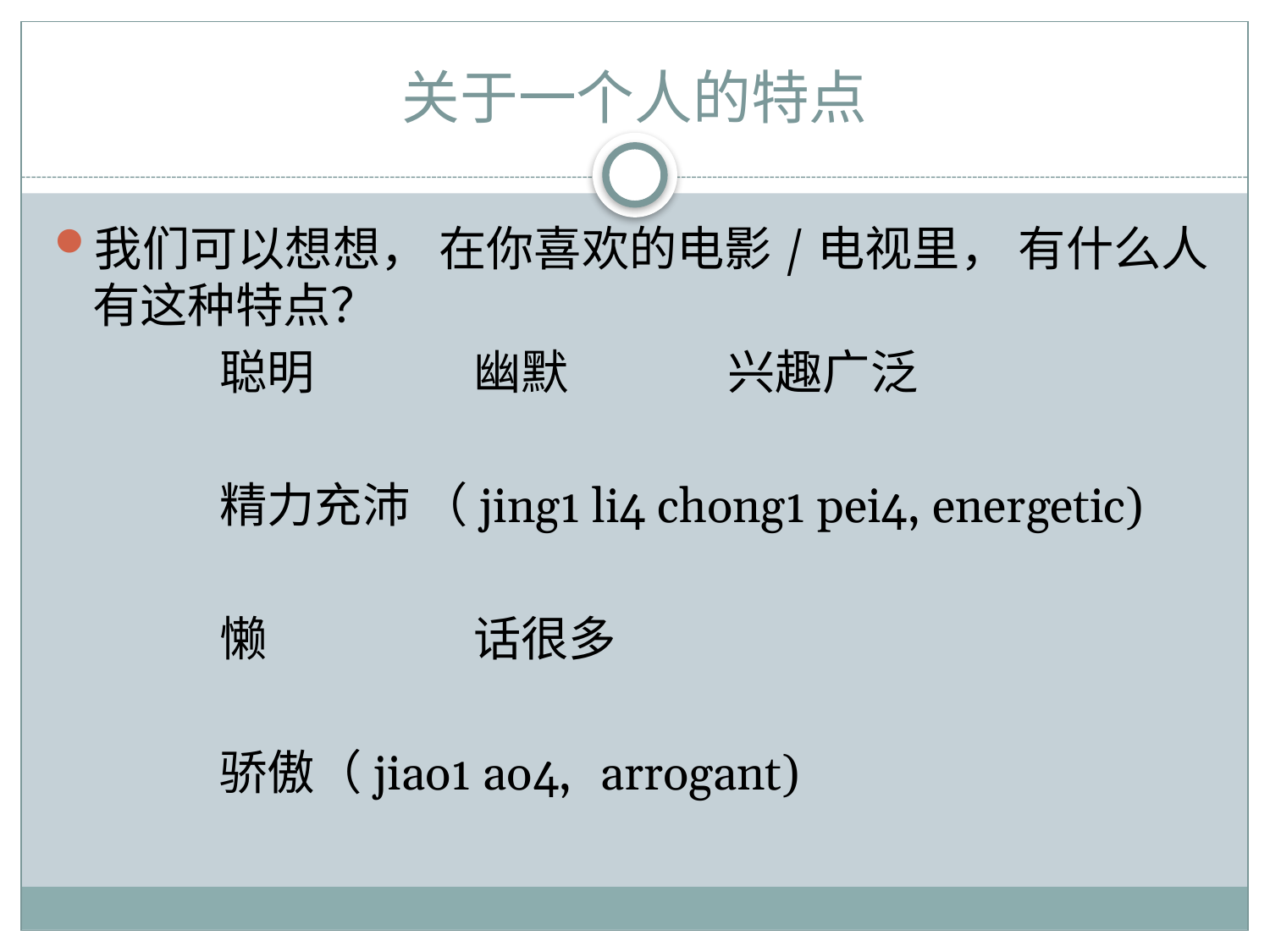

# 关于一个人的特点
我们可以想想， 在你喜欢的电影/电视里， 有什么人有这种特点？
		聪明		幽默		兴趣广泛

		精力充沛 （jing1 li4 chong1 pei4, energetic)

		懒		话很多

		骄傲（jiao1 ao4, 	arrogant)